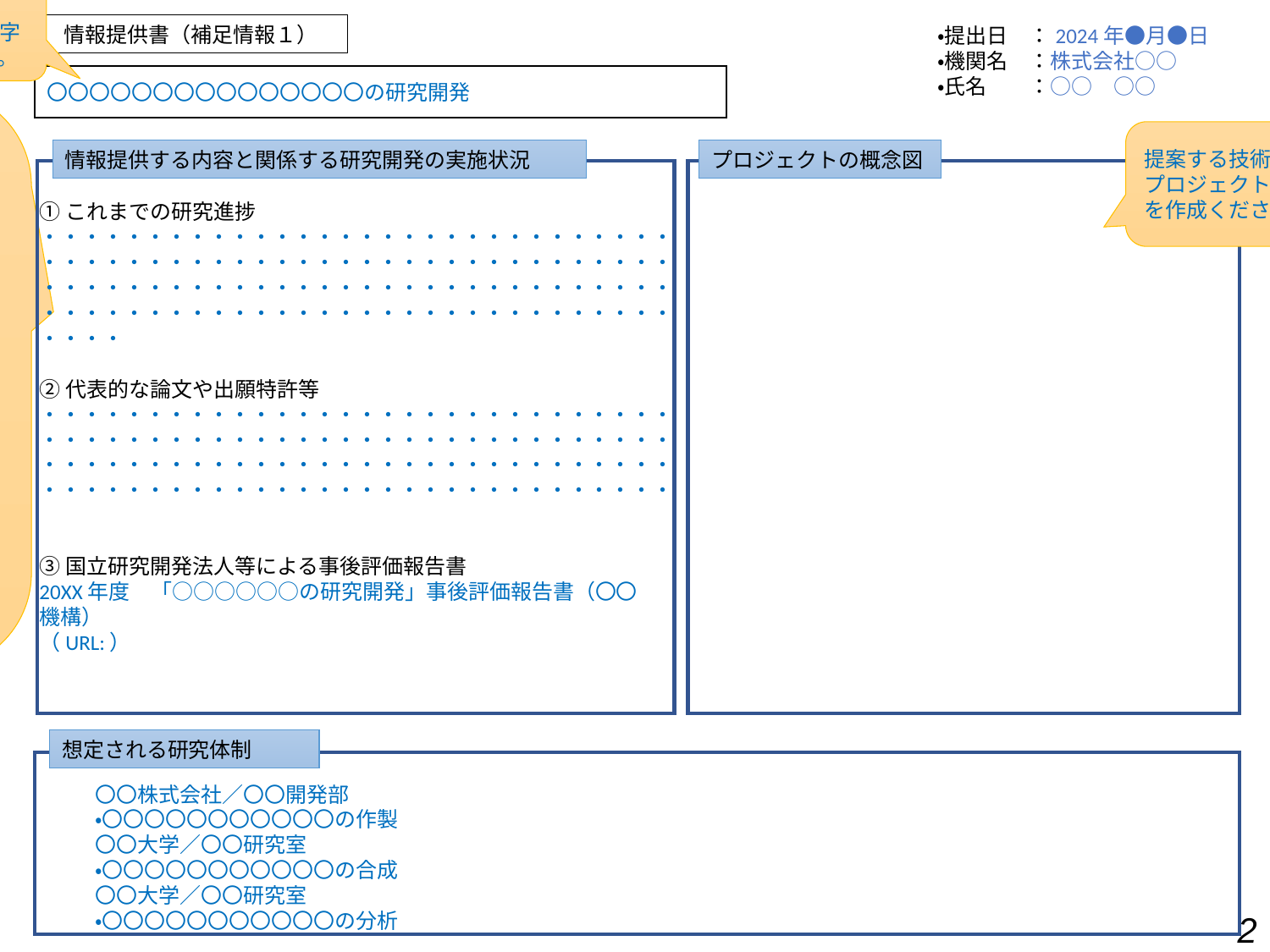

Web入力情報項目①に対応
※ Web入力情報の記載内容（２０字以内）と完全一致させてください。
情報提供書（補足情報１）
・提出日　：2024年●月●日
・機関名　：株式会社○○
・氏名　　：○○　○○
〇〇〇〇〇〇〇〇〇〇〇〇〇〇〇の研究開発
提案者自らが有する研究開発実績や経験を簡潔に記してください。
「①これまでの研究進捗」では、これまでの研究の取組や現時点で達成できている成果等を完結に記載してください。 その際、Web入力情報項目④の自己評価に関しても補足してください。
「②代表的な論文や出願特許等」では、Web入力情報項目④-1～④-4に関連し、提案する解決手段の妥当性、技術の革新性・優位性等の客観的なエビデンスとしての代表的な論文や出願特許等を記載してください。該当がない場合は「なし」と記載してください。
「③国立研究開発法人等による事後評価報告書」では、 Web入力情報項目⑥に関連し、以下のとおり記載してください。該当がない場合は「なし」と記載してください。
研究開発が終了し、事後評価を受けている場合　：当該テーマ名や事後評価報告書名を記載してください。
研究開発の実施中である場合　：当該テーマ名と実施している機関名を記載してください。
研究開発が終了したものの事後評価はまだ受けていない場合：当該テーマ名と実施している機関名に加えて、事後評価未実施の旨を記載してください。
提案する技術シーズを核とした　　プロジェクトの構想がわかる概念図を作成ください。
情報提供する内容と関係する研究開発の実施状況
プロジェクトの概念図

①これまでの研究進捗
・・・・・・・・・・・・・・・・・・・・・・・・・・・・・・・・・・・・・・・・・・・・・・・・・・・・・・・・・・・・・・・・・・・・・・・・・・・・・・・・・・・・・・・・・・・・・・・・・・・・・・・・・・・・・・・・・・・・・・・・・・・・

②代表的な論文や出願特許等
・・・・・・・・・・・・・・・・・・・・・・・・・・・・・・・・・・・・・・・・・・・・・・・・・・・・・・・・・・・・・・・・・・・・・・・・・・・・・・・・・・・・・・・・・・
・・・・・・・・・・・・・・・・・・・・・・・・・・・・・・

③国立研究開発法人等による事後評価報告書
20XX年度　「○○○○○○の研究開発」事後評価報告書（〇〇
機構）
（URL:）
想定される研究体制

〇〇株式会社／〇〇開発部
・〇〇〇〇〇〇〇〇〇〇〇の作製
〇〇大学／〇〇研究室
・〇〇〇〇〇〇〇〇〇〇〇の合成
〇〇大学／〇〇研究室
・〇〇〇〇〇〇〇〇〇〇〇の分析

2